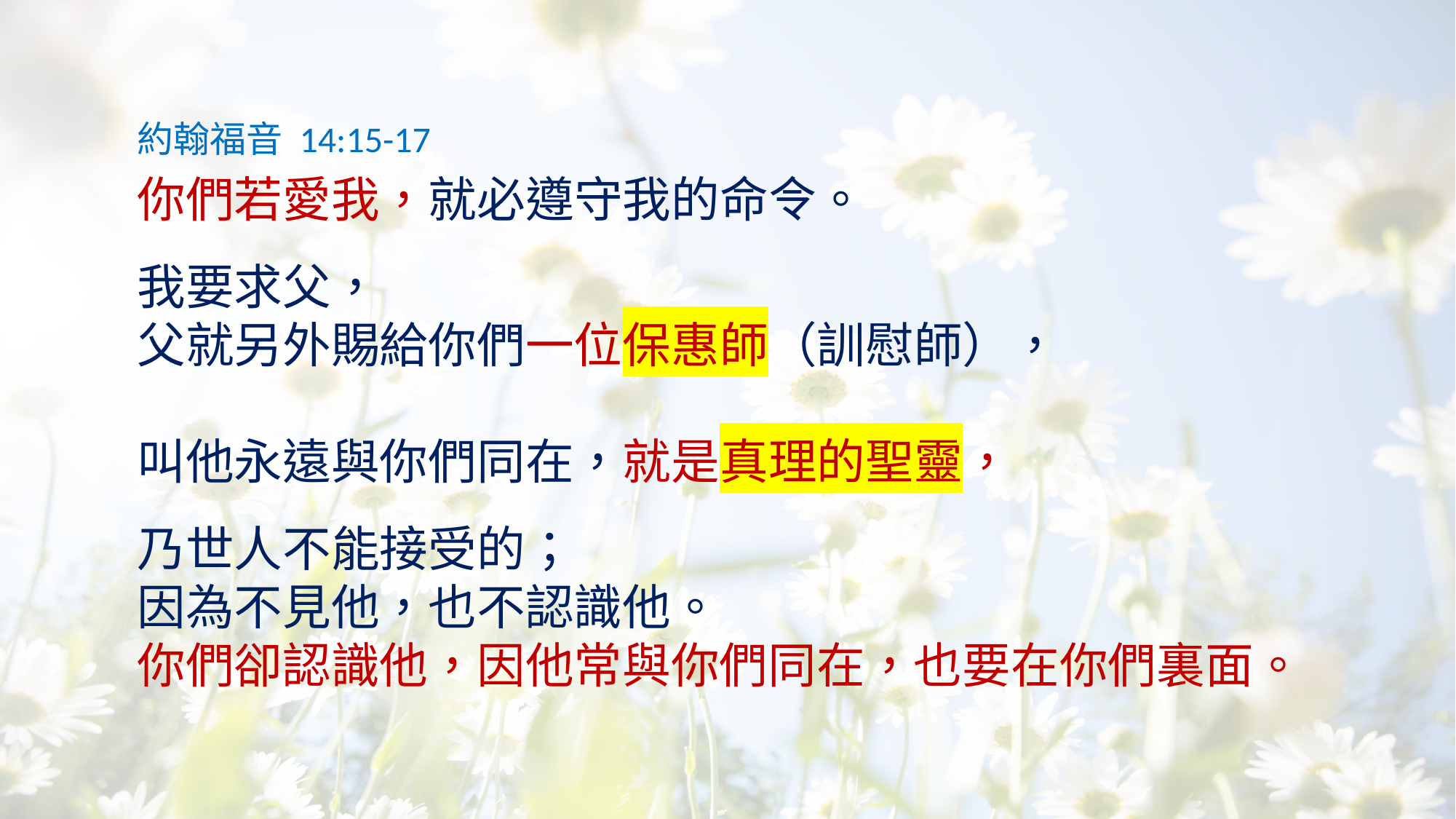

約翰福音 14:15-17
你們若愛我，就必遵守我的命令。

我要求父，
父就另外賜給你們一位保惠師（訓慰師），

叫他永遠與你們同在，就是真理的聖靈，

乃世人不能接受的；
因為不見他，也不認識他。
你們卻認識他，因他常與你們同在，也要在你們裏面。